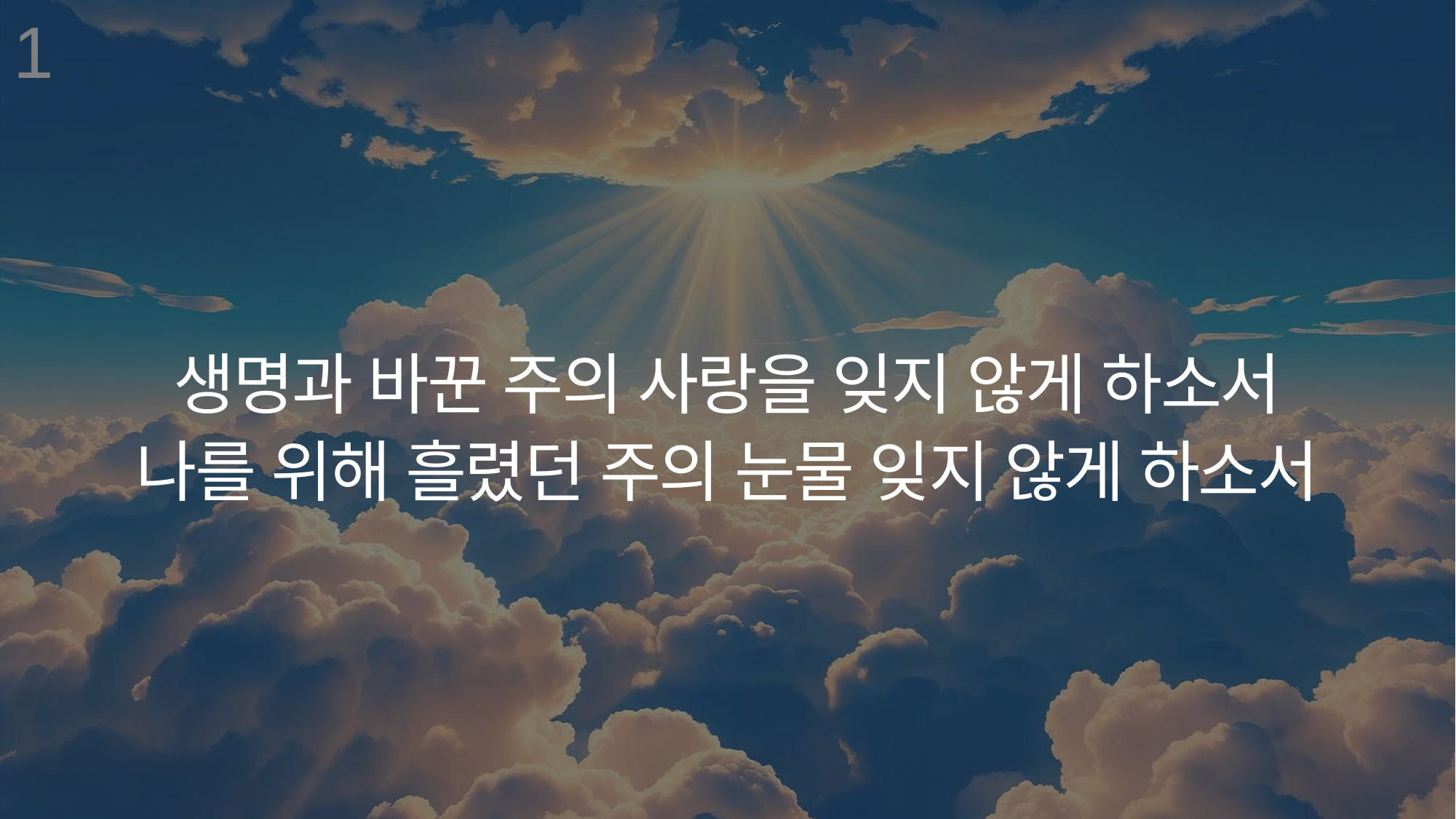

1
생명과 바꾼 주의 사랑을 잊지 않게 하소서
나를 위해 흘렸던 주의 눈물 잊지 않게 하소서